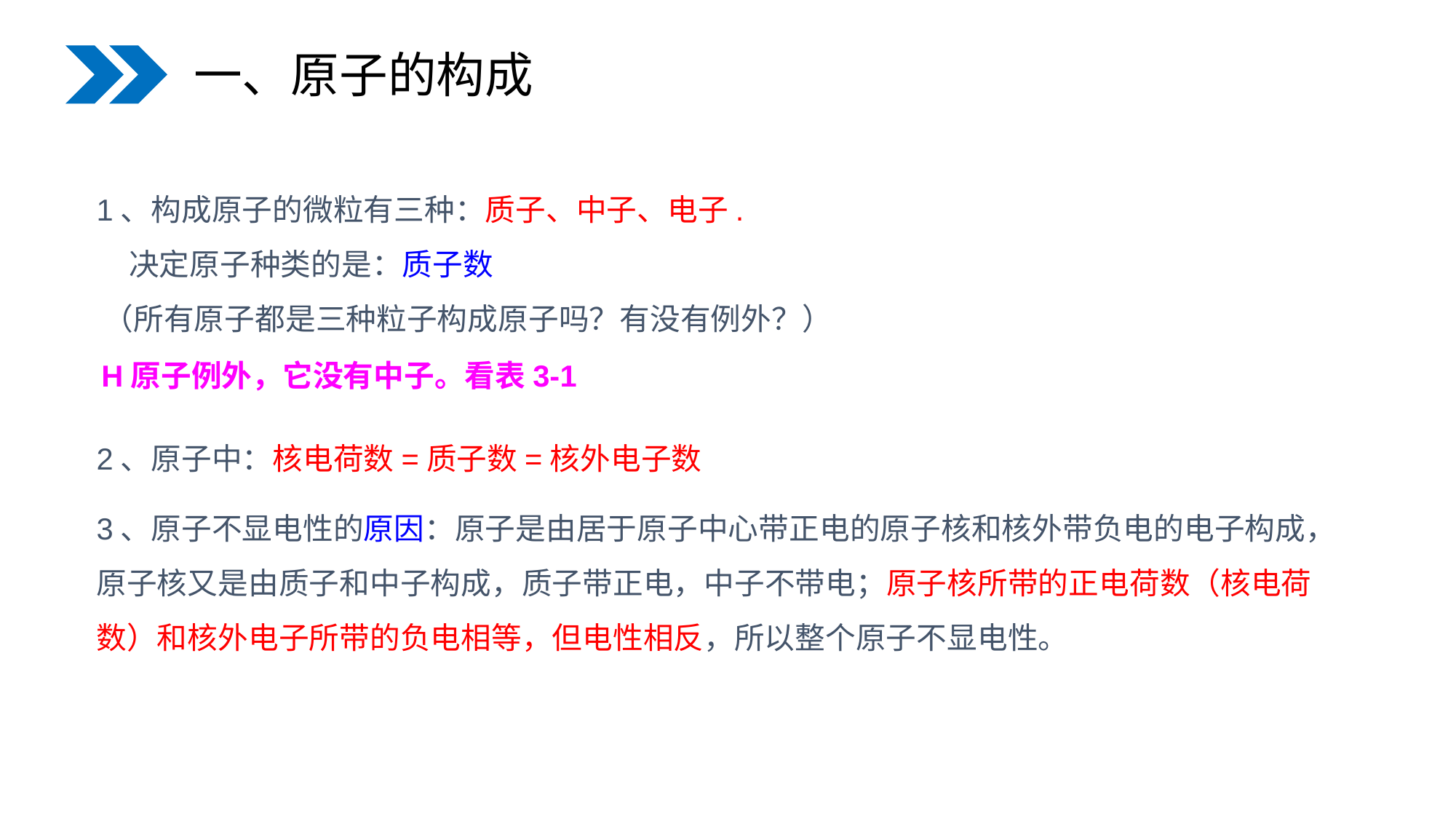

一、原子的构成
1、构成原子的微粒有三种：质子、中子、电子.
   决定原子种类的是：质子数
 （所有原子都是三种粒子构成原子吗？有没有例外？）

2、原子中：核电荷数=质子数=核外电子数
3、原子不显电性的原因：原子是由居于原子中心带正电的原子核和核外带负电的电子构成，原子核又是由质子和中子构成，质子带正电，中子不带电；原子核所带的正电荷数（核电荷数）和核外电子所带的负电相等，但电性相反，所以整个原子不显电性。
 H原子例外，它没有中子。看表3-1